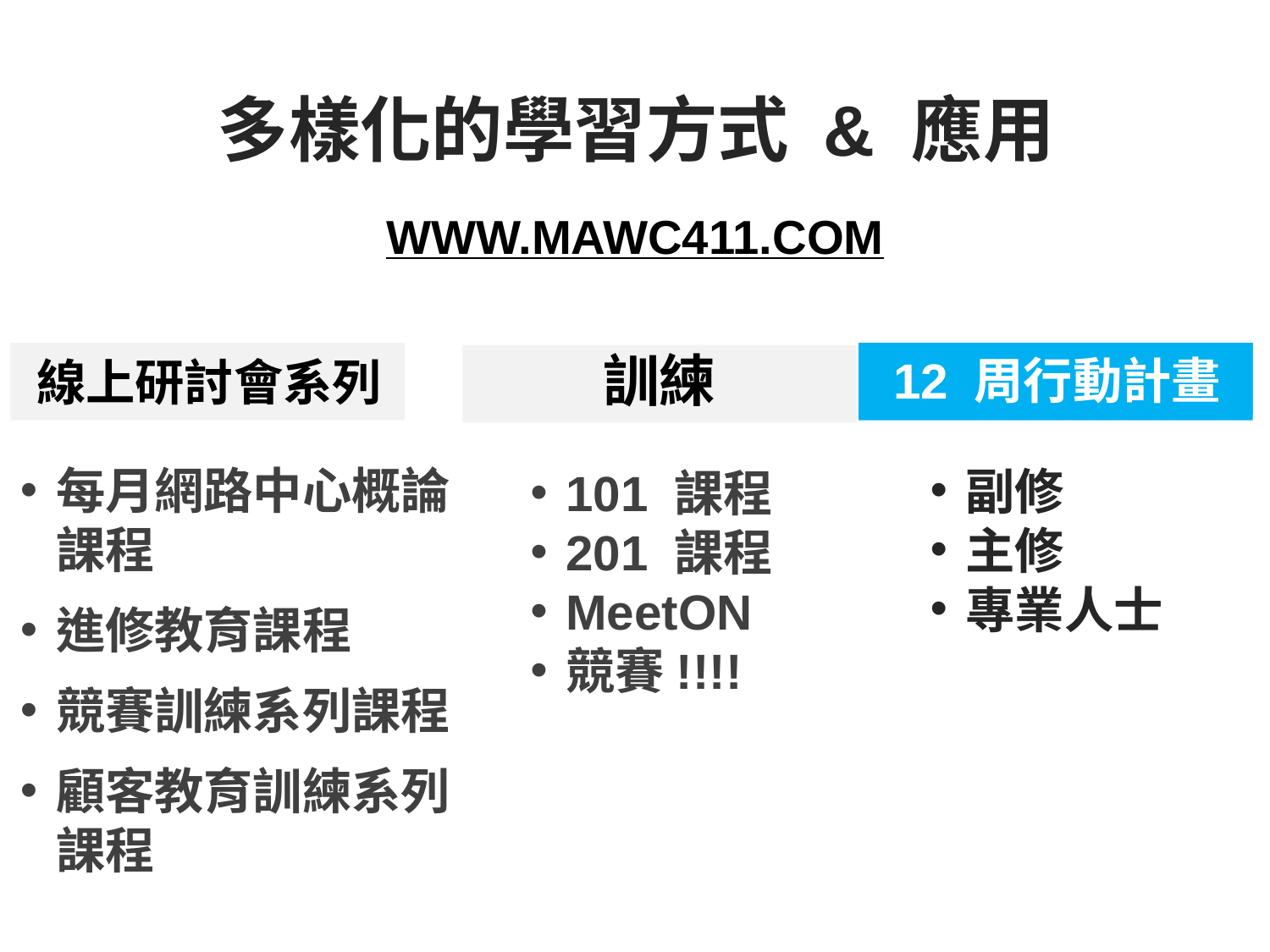

多樣化的學習方式 & 應用
WWW.MAWC411.COM
訓練

線上研討會系列

12 周行動計畫
每月網路中心概論課程
進修教育課程
競賽訓練系列課程
顧客教育訓練系列課程
副修
主修
專業人士
101 課程
201 課程
MeetON
競賽!!!!